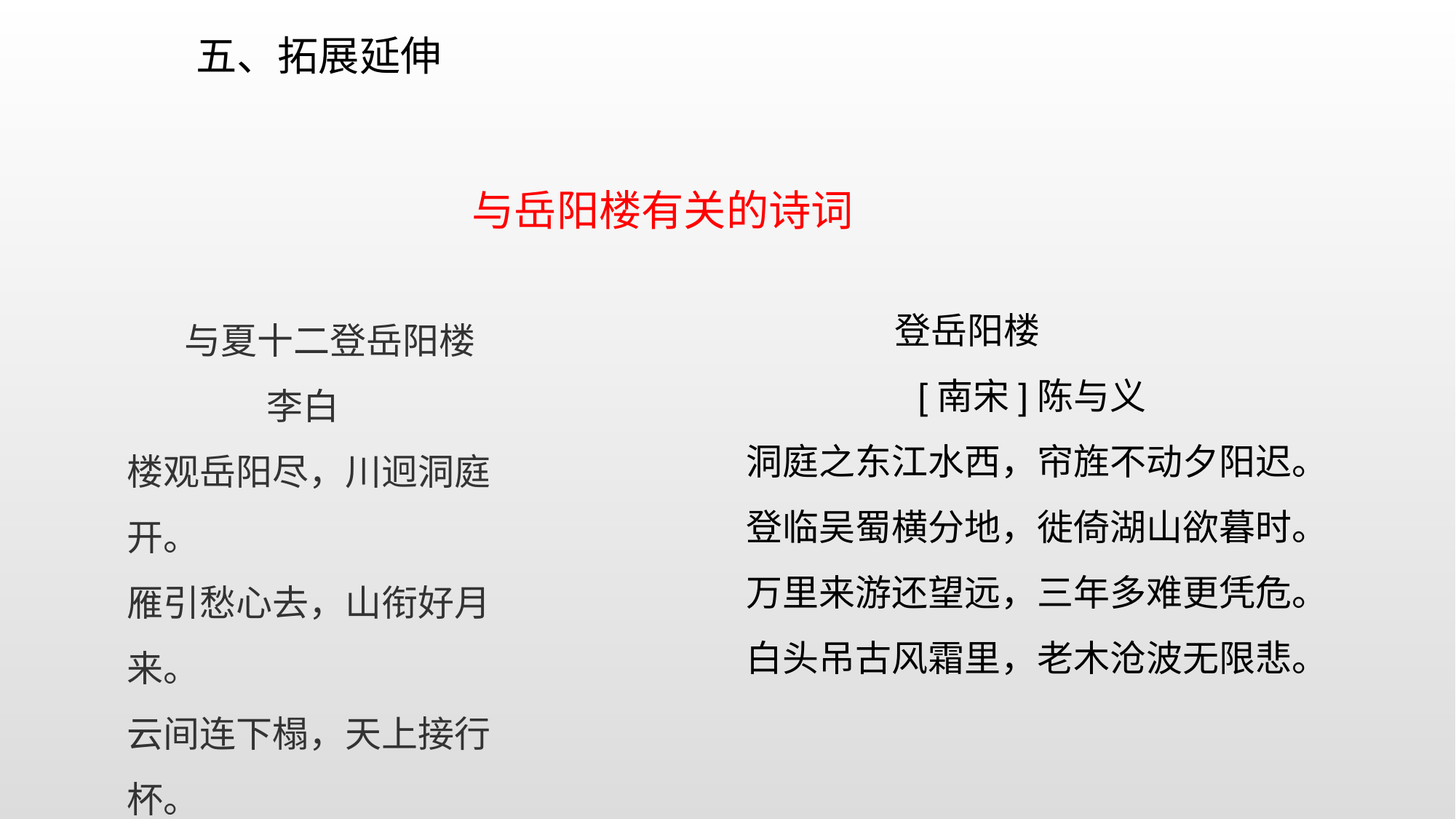

五、拓展延伸
与岳阳楼有关的诗词
                          登岳阳楼
                        [南宋]陈与义
　　洞庭之东江水西，帘旌不动夕阳迟。
　　登临吴蜀横分地，徙倚湖山欲暮时。
　　万里来游还望远，三年多难更凭危。
　　白头吊古风霜里，老木沧波无限悲。
      与夏十二登岳阳楼
                李白
楼观岳阳尽，川迥洞庭开。
雁引愁心去，山衔好月来。
云间连下榻，天上接行杯。
醉后凉风起，吹人舞袖回。